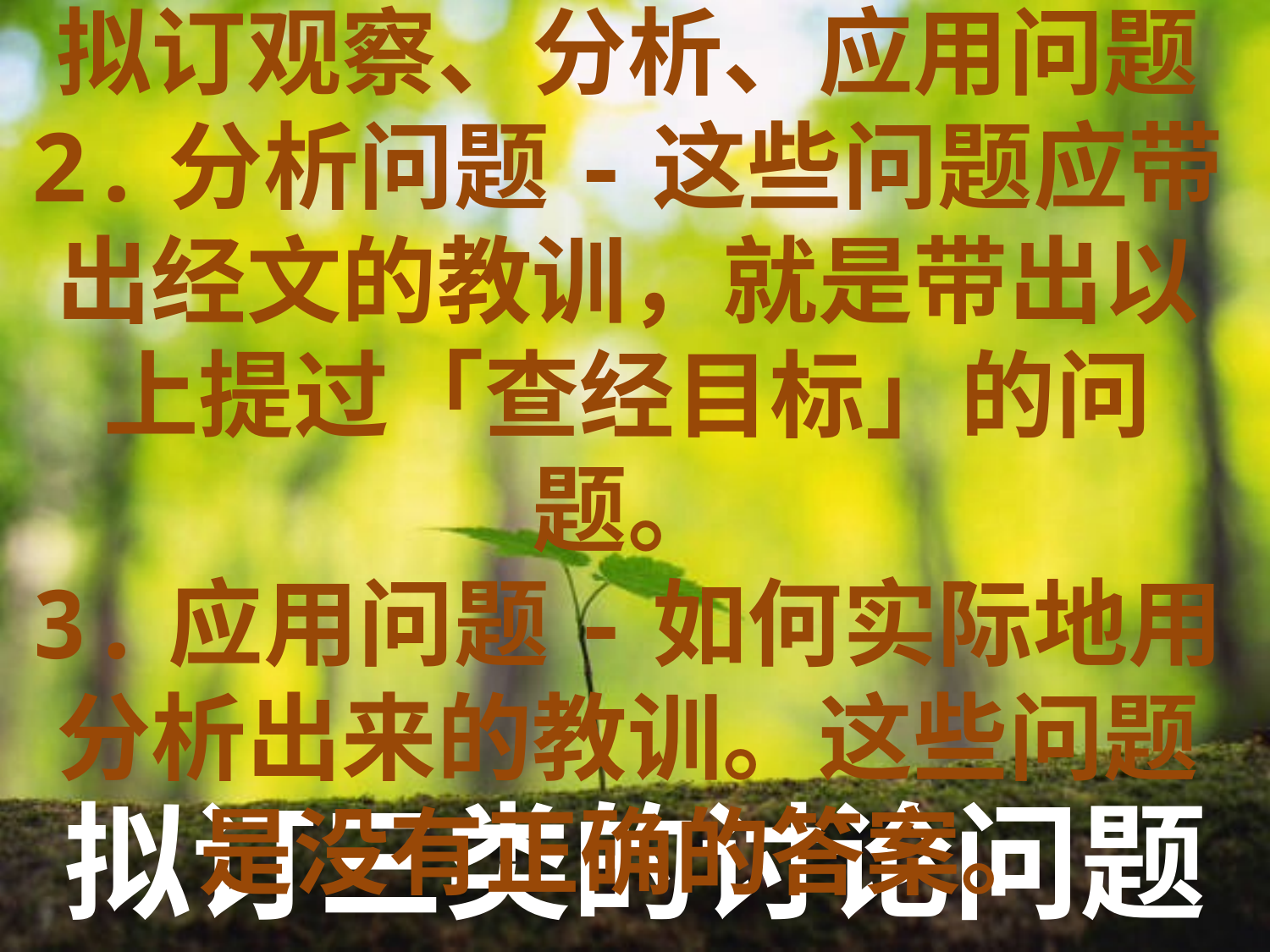

拟订观察、分析、应用问题
2.分析问题-这些问题应带出经文的教训，就是带出以上提过「查经目标」的问题。
3.应用问题-如何实际地用分析出来的教训。这些问题是没有正确的答案。

拟订三类的讨论问题